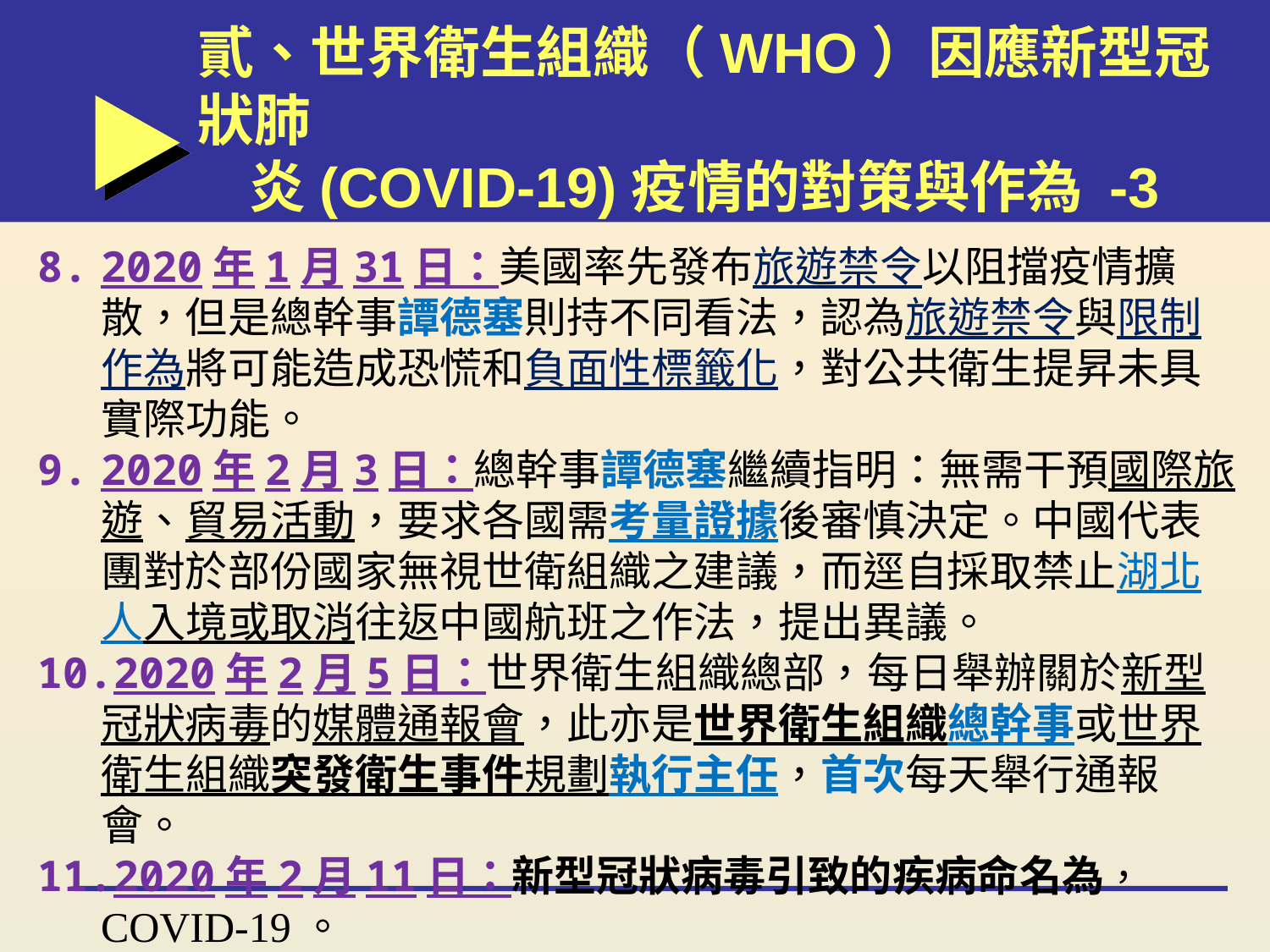

貳、世界衛生組織（WHO）因應新型冠狀肺
    炎(COVID-19)疫情的對策與作為 -3
2020年1月31日：美國率先發布旅遊禁令以阻擋疫情擴散，但是總幹事譚德塞則持不同看法，認為旅遊禁令與限制作為將可能造成恐慌和負面性標籤化，對公共衛生提昇未具實際功能。
2020年2月3日：總幹事譚德塞繼續指明：無需干預國際旅遊、貿易活動，要求各國需考量證據後審慎決定。中國代表團對於部份國家無視世衛組織之建議，而逕自採取禁止湖北人入境或取消往返中國航班之作法，提出異議。
2020年2月5日：世界衛生組織總部，每日舉辦關於新型冠狀病毒的媒體通報會，此亦是世界衛生組織總幹事或世界衛生組織突發衛生事件規劃執行主任，首次每天舉行通報會。
2020年2月11日：新型冠狀病毒引致的疾病命名為， COVID-19。